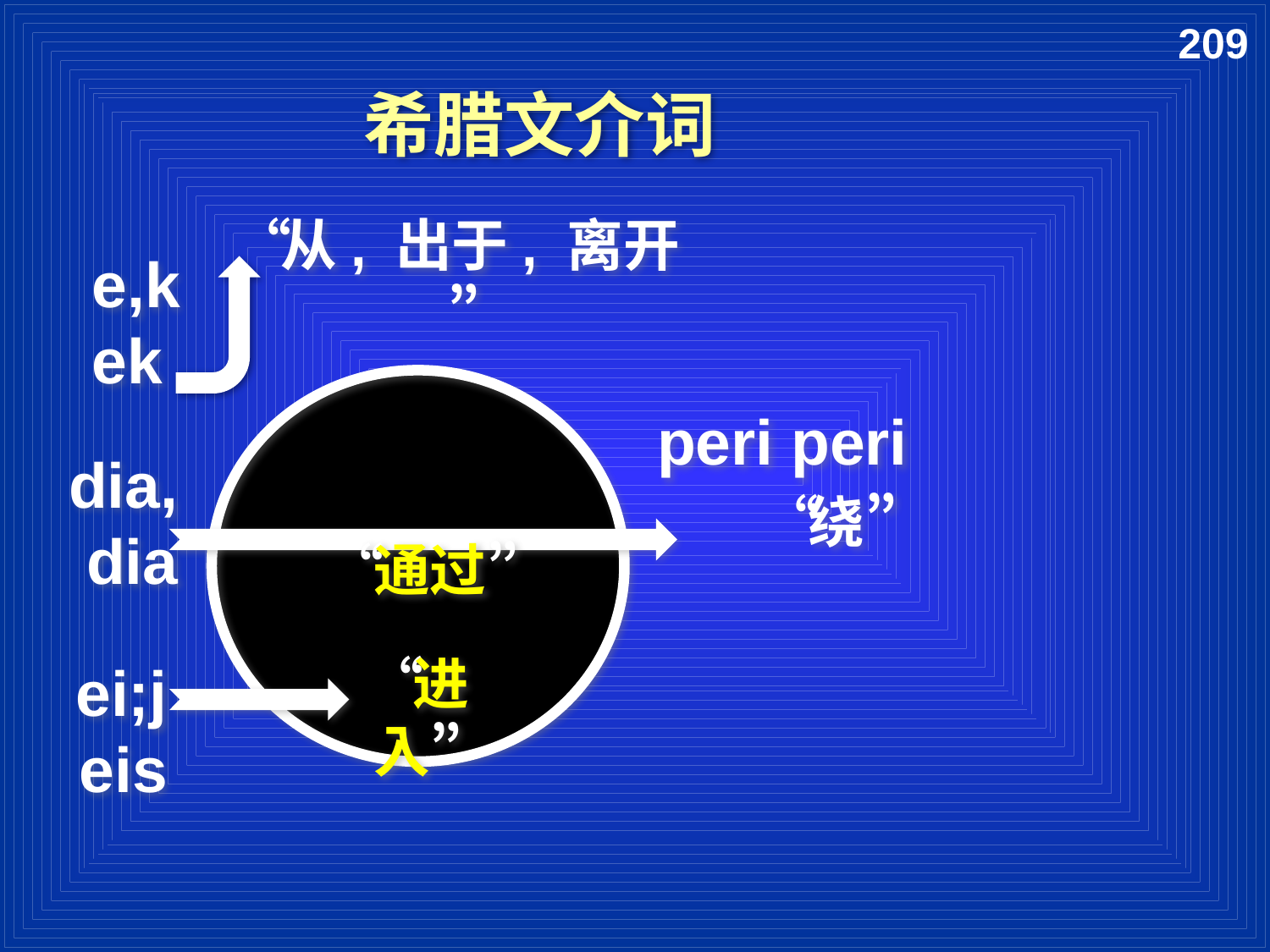

209
希腊文介词
“从, 出于, 离开 ”
e,k ek

peri peri
dia, dia
“绕”

“通过”
“进入”
ei;j eis